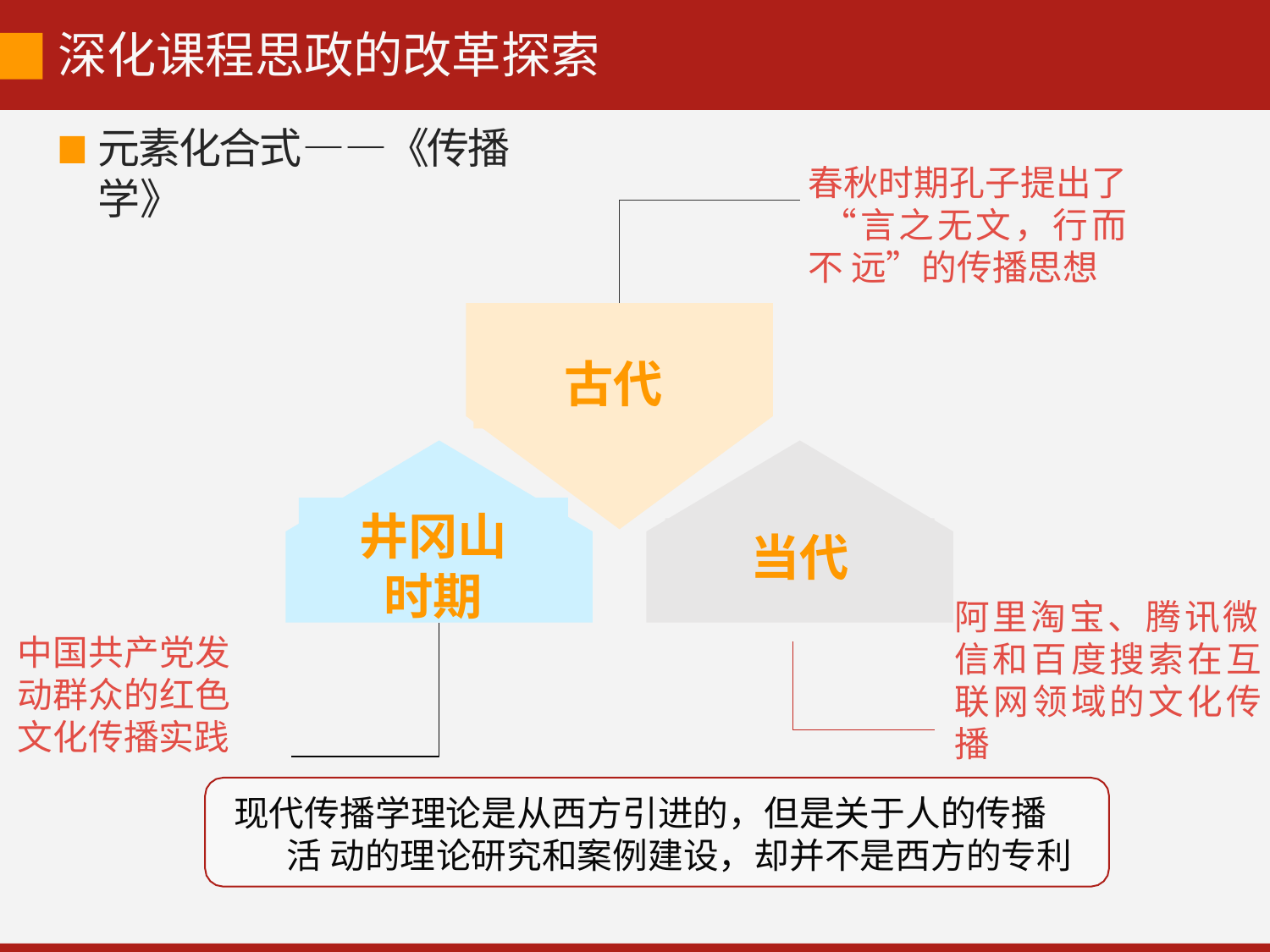

# 深化课程思政的改革探索
元素化合式——《传播学》

春秋时期孔子提出了  “言之无文，行而不 远”的传播思想

古代

井冈山

当代
时期
阿里淘宝、腾讯微 信和百度搜索在互 联网领域的文化传 播

中国共产党发 动群众的红色 文化传播实践

现代传播学理论是从西方引进的，但是关于人的传播活 动的理论研究和案例建设，却并不是西方的专利